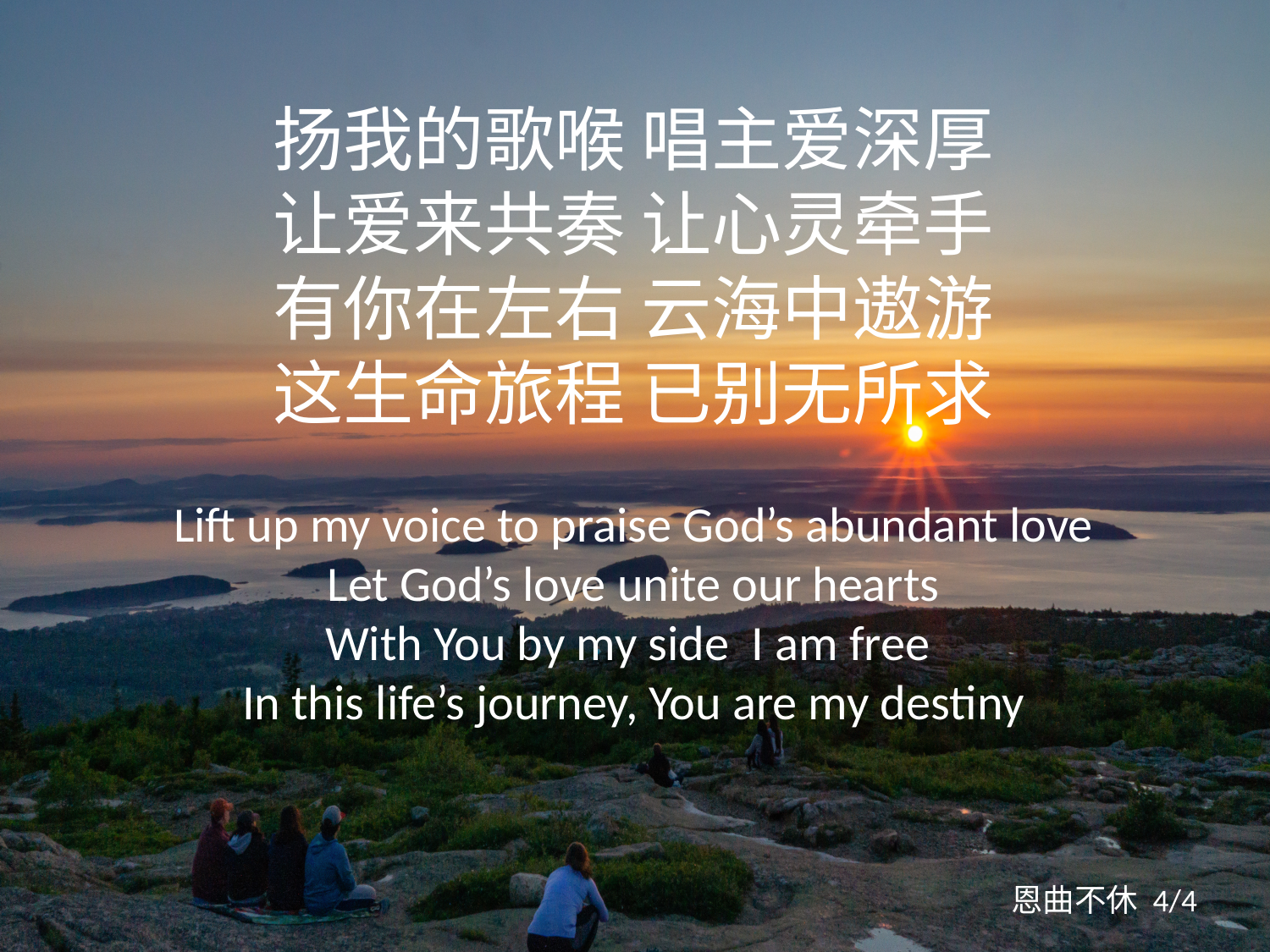

扬我的歌喉 唱主爱深厚
让爱来共奏 让心灵牵手
有你在左右 云海中遨游
这生命旅程 已别无所求

Lift up my voice to praise God’s abundant love
Let God’s love unite our hearts
With You by my side  I am free
In this life’s journey, You are my destiny

恩曲不休 4/4